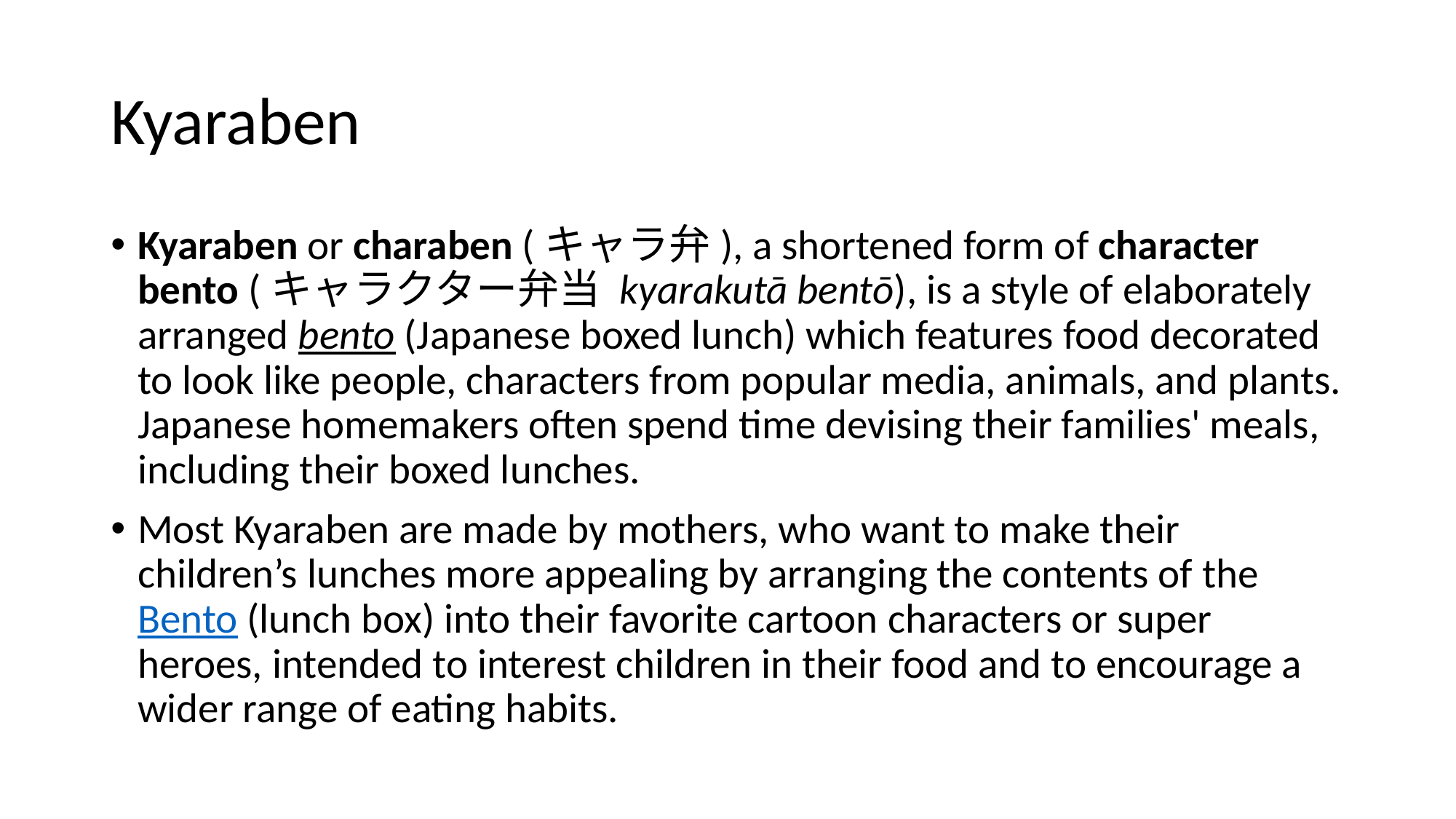

# Kyaraben
Kyaraben or charaben (キャラ弁), a shortened form of character bento (キャラクター弁当 kyarakutā bentō), is a style of elaborately arranged bento (Japanese boxed lunch) which features food decorated to look like people, characters from popular media, animals, and plants. Japanese homemakers often spend time devising their families' meals, including their boxed lunches.
Most Kyaraben are made by mothers, who want to make their children’s lunches more appealing by arranging the contents of the Bento (lunch box) into their favorite cartoon characters or super heroes, intended to interest children in their food and to encourage a wider range of eating habits.